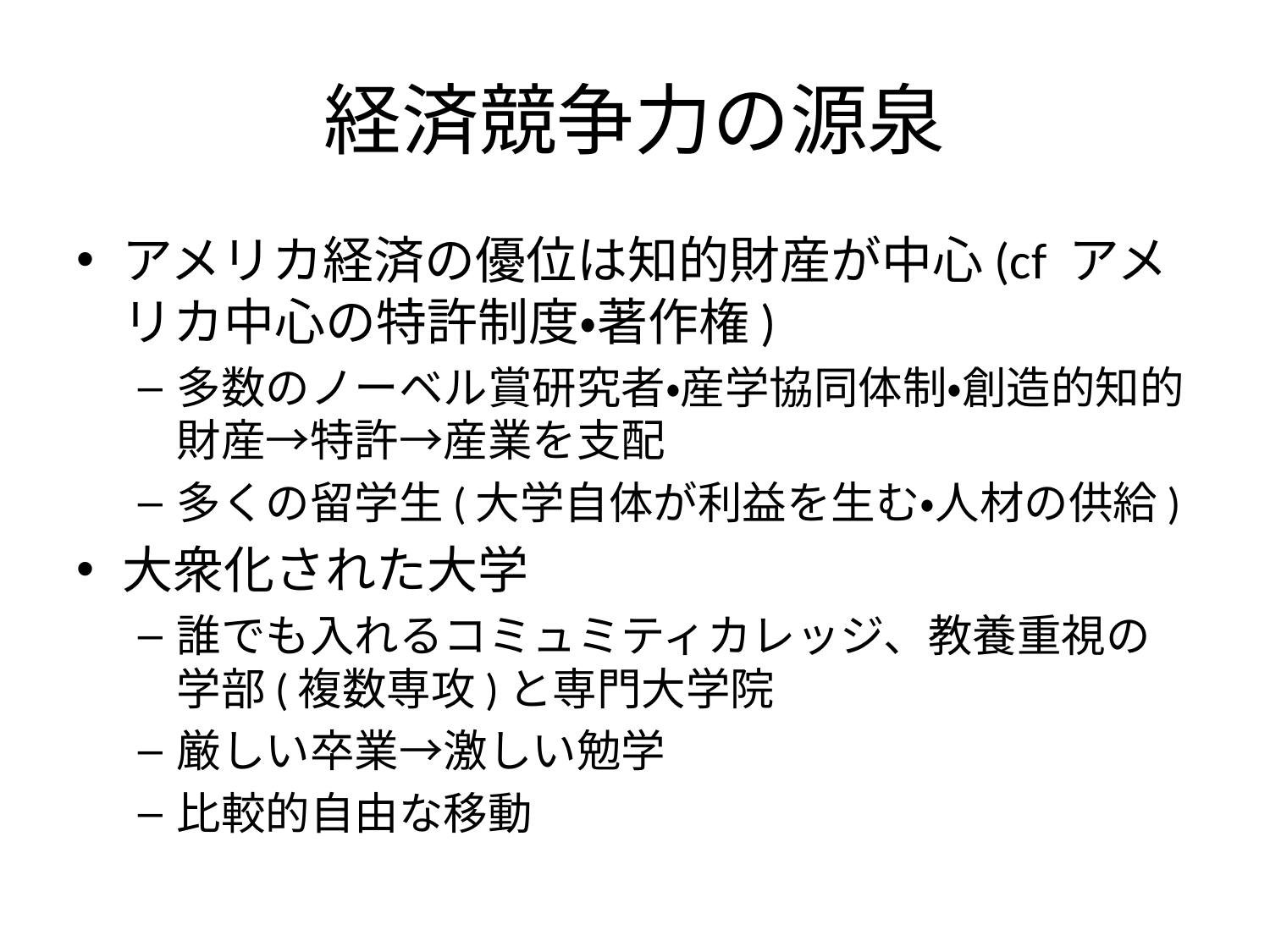

# 経済競争力の源泉
アメリカ経済の優位は知的財産が中心(cf アメリカ中心の特許制度・著作権)
多数のノーベル賞研究者・産学協同体制・創造的知的財産→特許→産業を支配
多くの留学生(大学自体が利益を生む・人材の供給)
大衆化された大学
誰でも入れるコミュミティカレッジ、教養重視の学部(複数専攻)と専門大学院
厳しい卒業→激しい勉学
比較的自由な移動